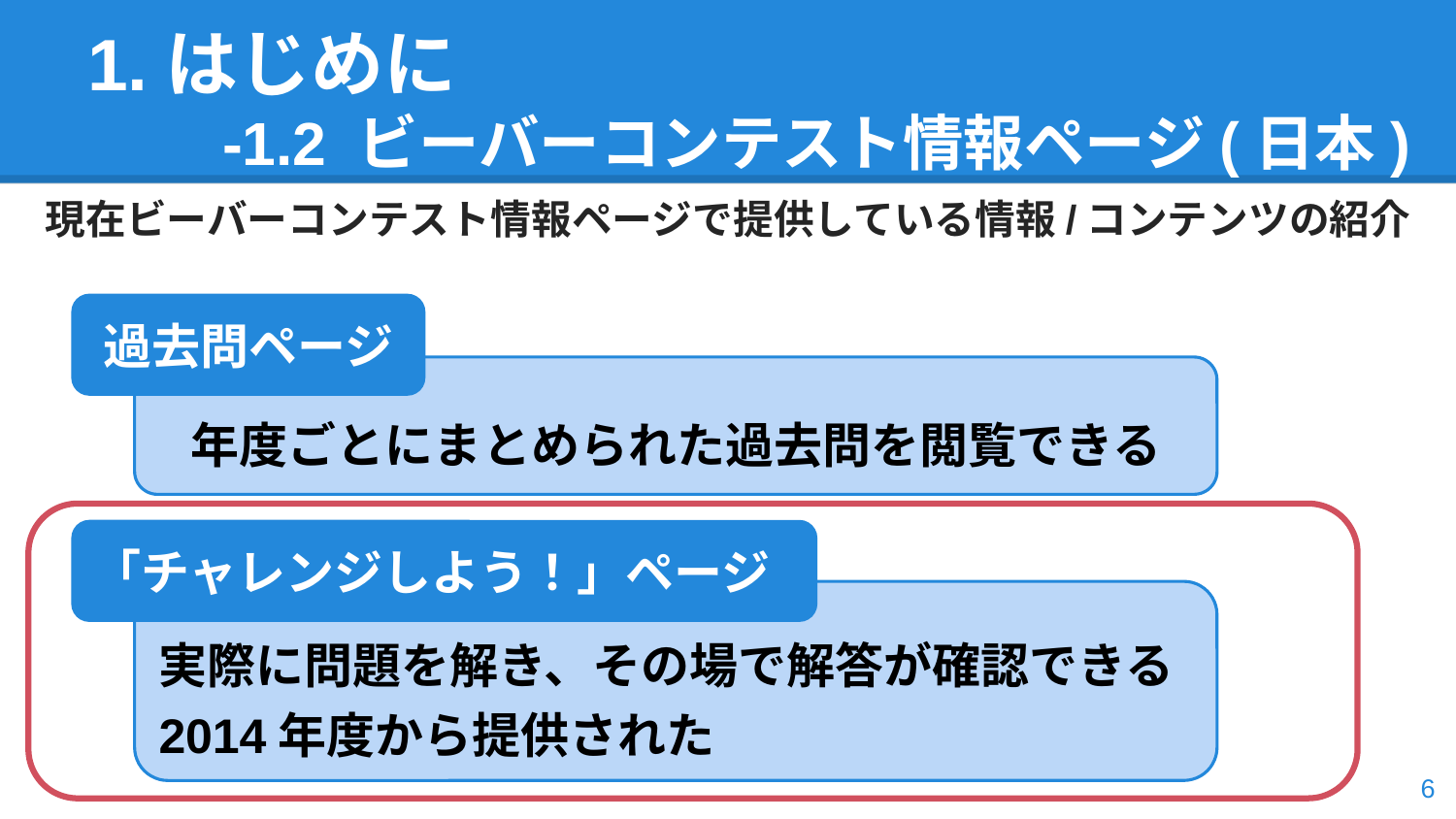

# 1.はじめに
-1.2 ビーバーコンテスト情報ページ(日本)
現在ビーバーコンテスト情報ページで提供している情報/コンテンツの紹介
過去問ページ

年度ごとにまとめられた過去問を閲覧できる

「チャレンジしよう！」ページ

実際に問題を解き、その場で解答が確認できる
2014年度から提供された

6